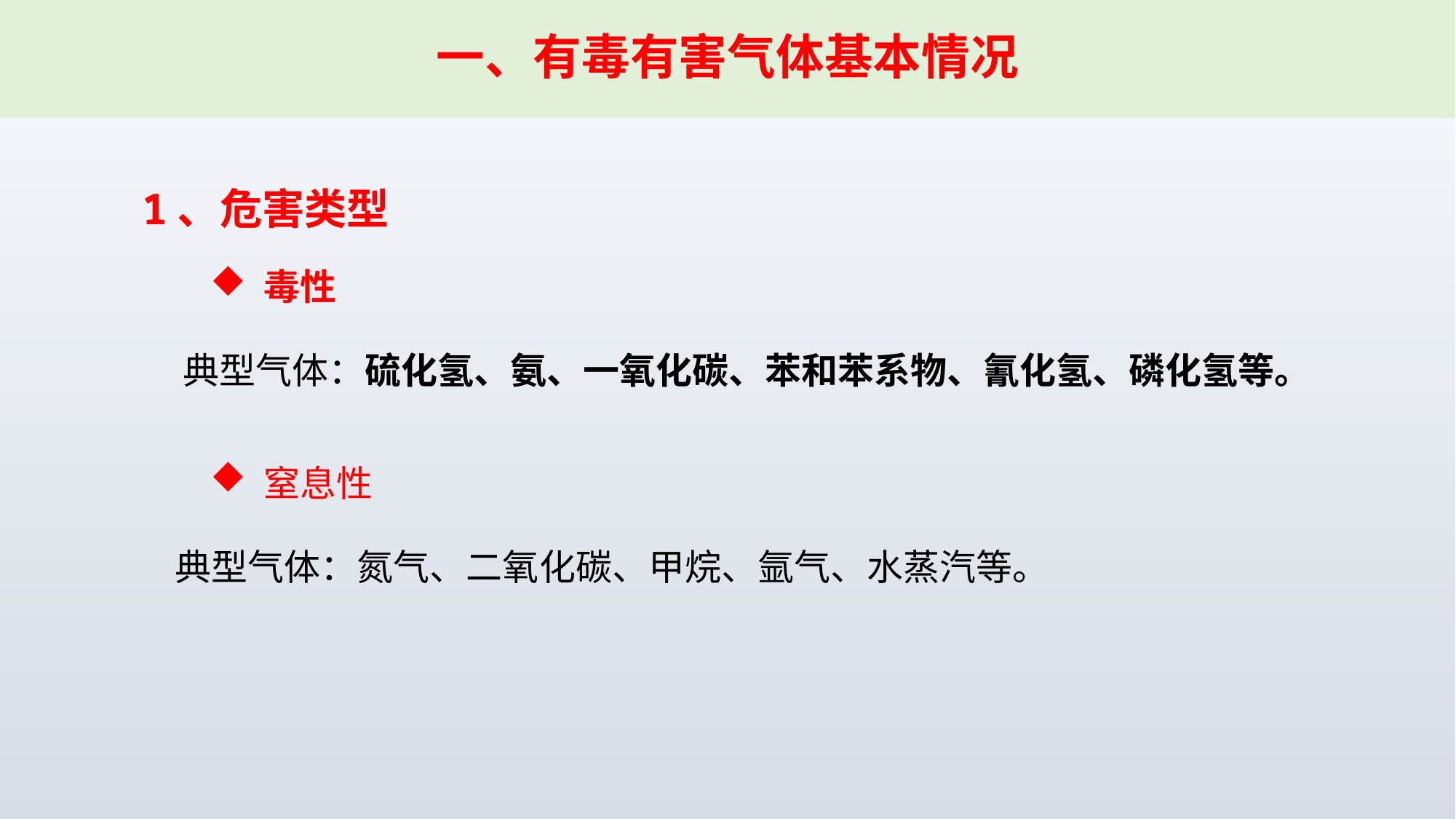

# 一、有毒有害气体基本情况
1、危害类型
 毒性
典型气体：硫化氢、氨、一氧化碳、苯和苯系物、氰化氢、磷化氢等。
 窒息性
   典型气体：氮气、二氧化碳、甲烷、氩气、水蒸汽等。